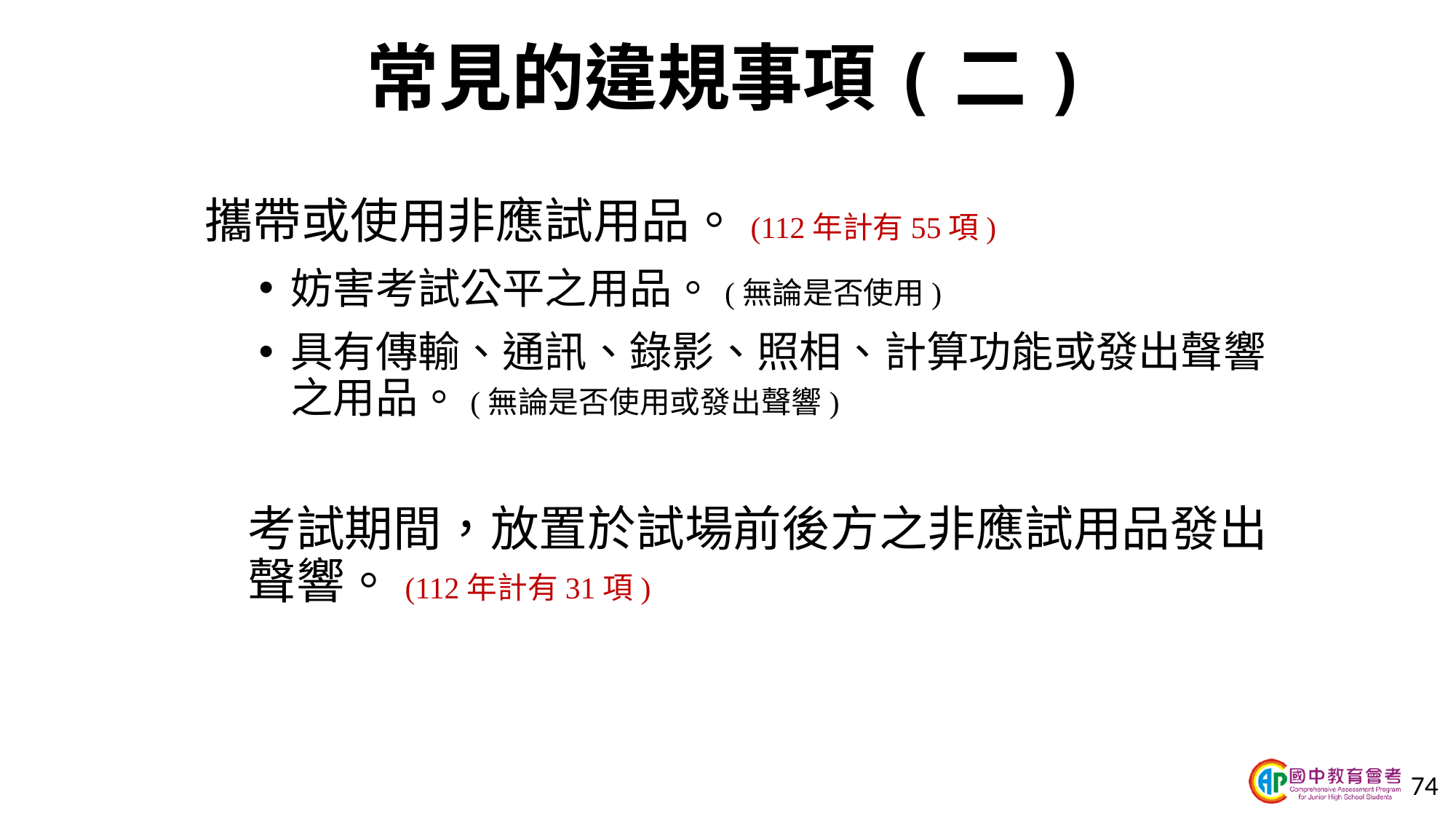

# 常見的違規事項(二)
攜帶或使用非應試用品。(112年計有55項)
妨害考試公平之用品。(無論是否使用)
具有傳輸、通訊、錄影、照相、計算功能或發出聲響之用品。(無論是否使用或發出聲響)
考試期間，放置於試場前後方之非應試用品發出聲響。(112年計有31項)
74